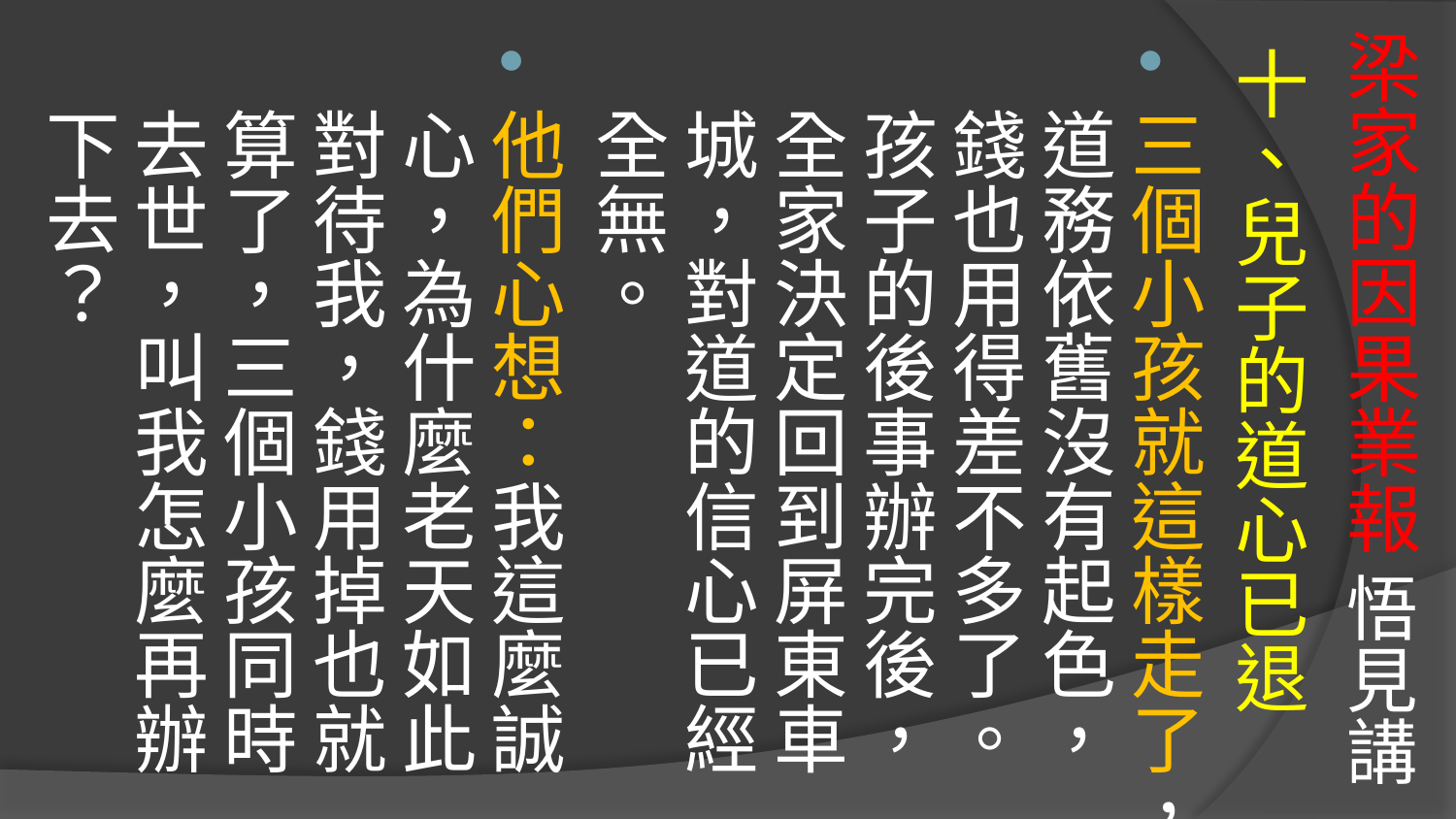

# 梁家的因果業報 悟見講
十、兒子的道心已退
三個小孩就這樣走了，道務依舊沒有起色，錢也用得差不多了。孩子的後事辦完後，全家決定回到屏東車城，對道的信心已經全無。
他們心想：我這麼誠心，為什麼老天如此對待我，錢用掉也就算了，三個小孩同時去世，叫我怎麼再辦下去？